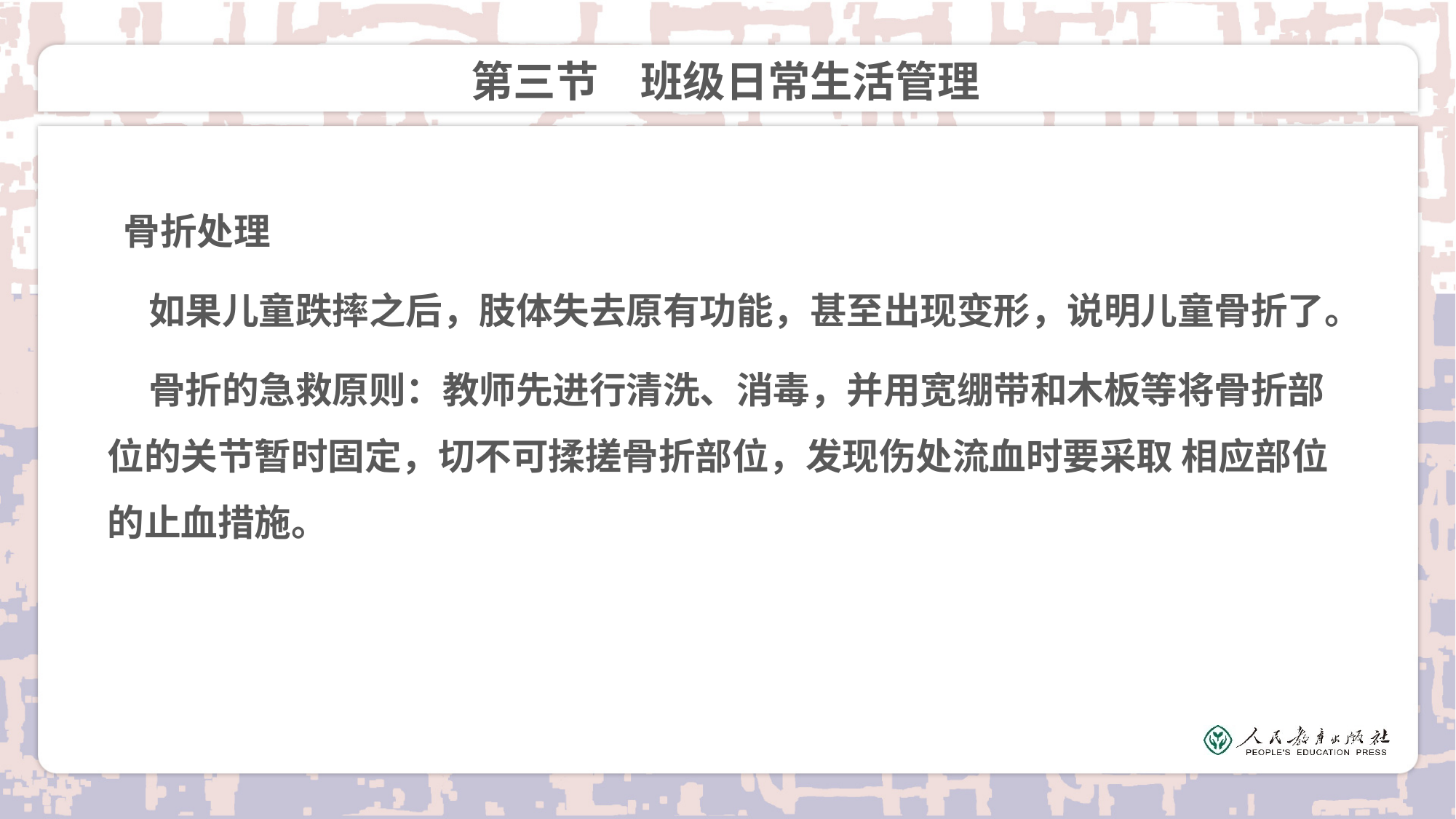

# 第三节　班级日常生活管理
 骨折处理
    如果儿童跌摔之后，肢体失去原有功能，甚至出现变形，说明儿童骨折了。
    骨折的急救原则：教师先进行清洗、消毒，并用宽绷带和木板等将骨折部位的关节暂时固定，切不可揉搓骨折部位，发现伤处流血时要采取 相应部位的止血措施。